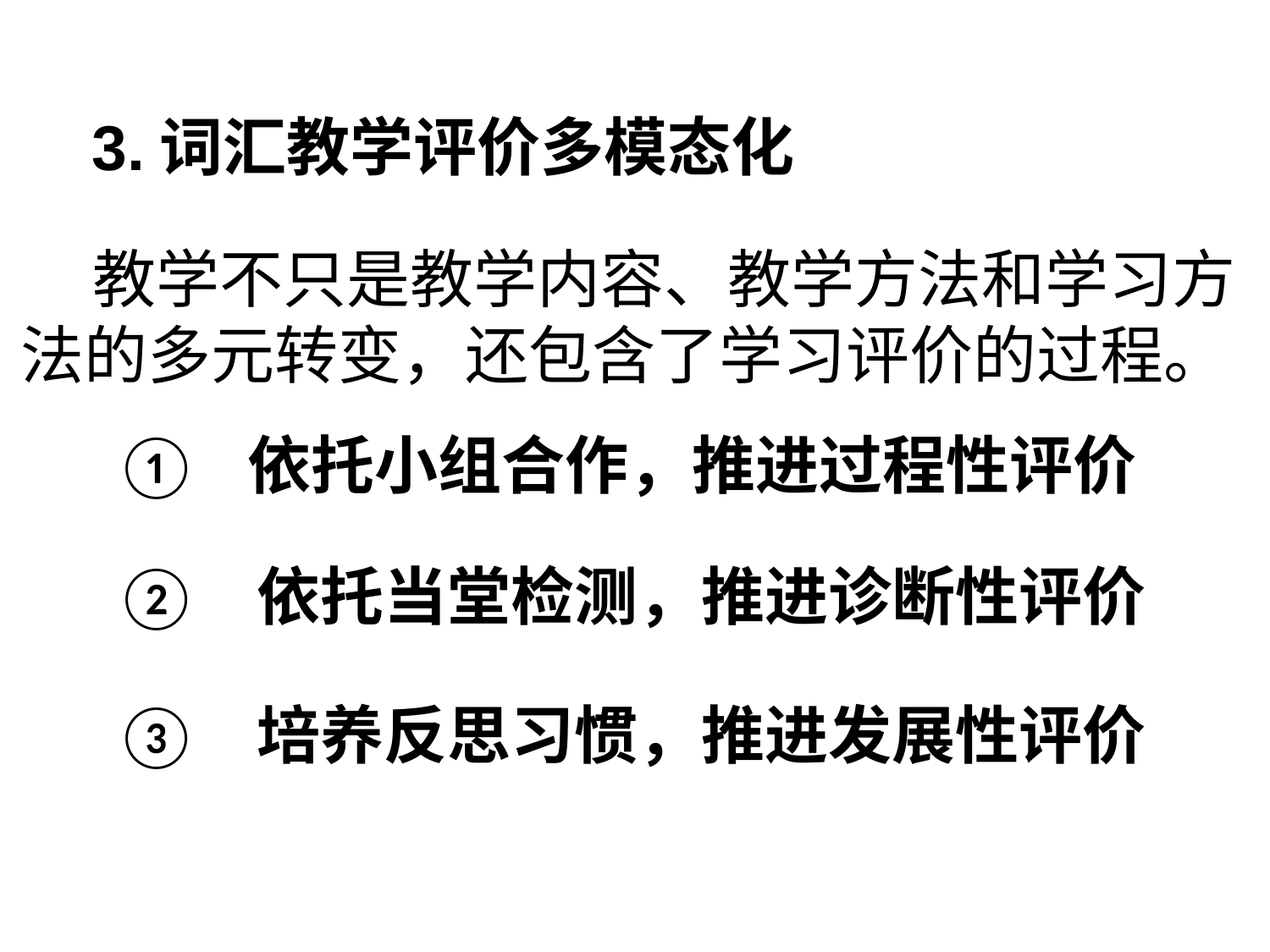

3.词汇教学评价多模态化
    教学不只是教学内容、教学方法和学习方法的多元转变，还包含了学习评价的过程。
①
依托小组合作，推进过程性评价
②
依托当堂检测，推进诊断性评价
③
培养反思习惯，推进发展性评价